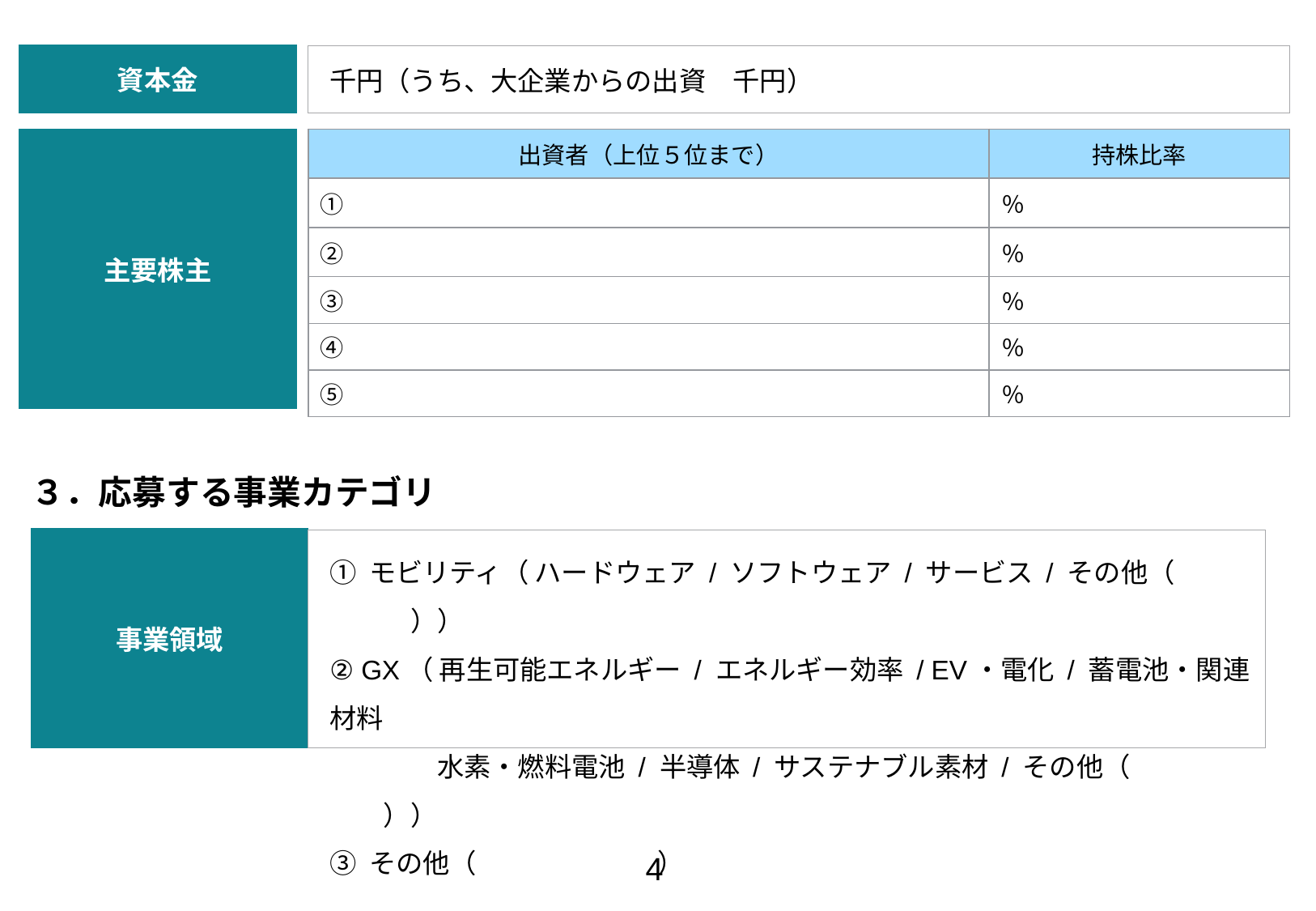

資本金
千円（うち、大企業からの出資　千円）
主要株主
| 出資者（上位５位まで） | 持株比率 |
| --- | --- |
| ① | ％ |
| ② | ％ |
| ③ | ％ |
| ④ | ％ |
| ⑤ | ％ |
３．応募する事業カテゴリ
事業領域
① モビリティ（ ハードウェア / ソフトウェア / サービス / その他（　　　　　　））
② GX（ 再生可能エネルギー / エネルギー効率 / EV・電化 / 蓄電池・関連材料
　　　　水素・燃料電池 / 半導体 / サステナブル素材 / その他（　　　　　　））
③ その他（                              ）
4